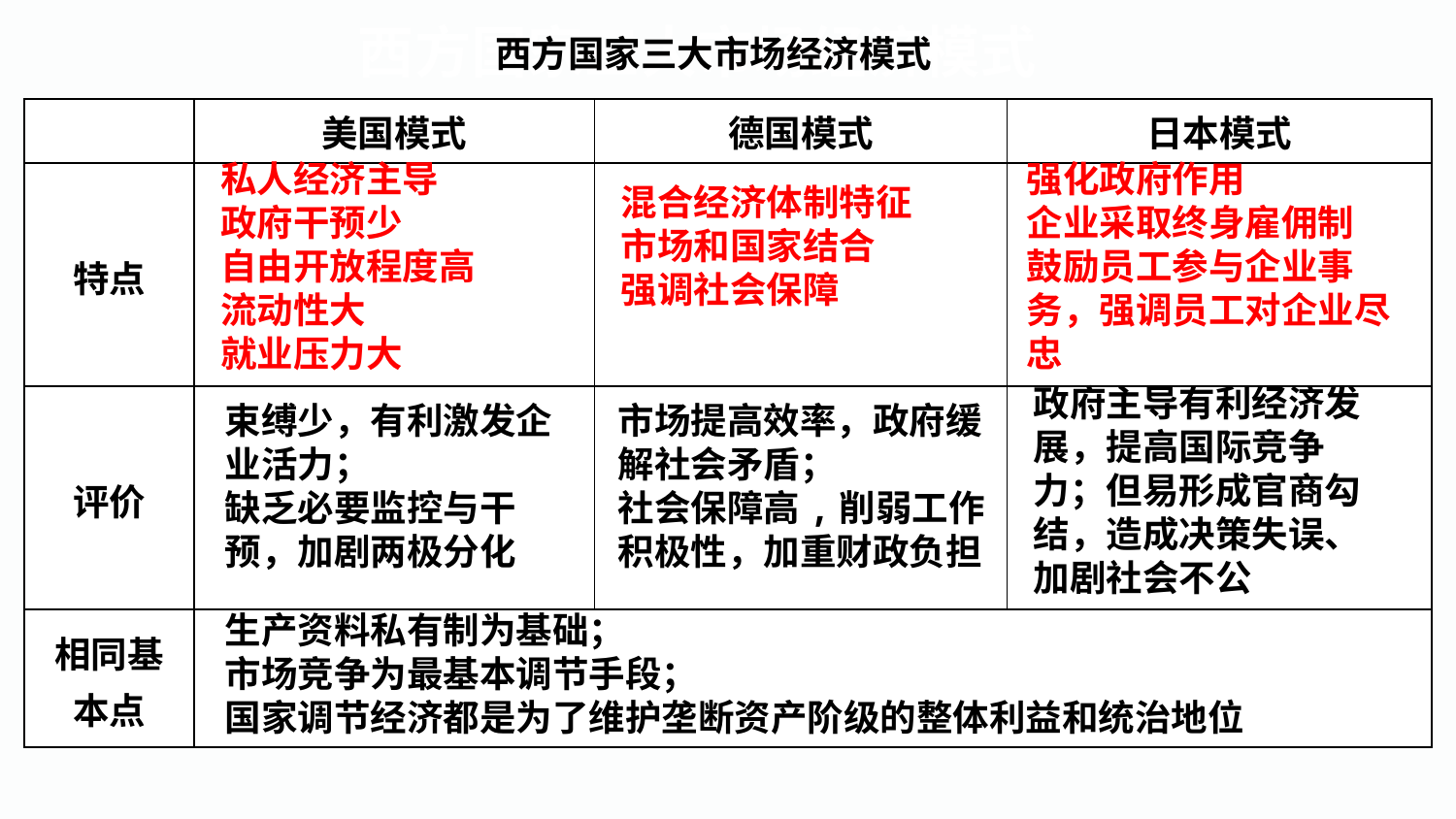

西方国家三大市场经济模式
西方国家三大市场经济模式
|  | 美国模式 | 德国模式 | 日本模式 |
| --- | --- | --- | --- |
| 特点 |  |  |  |
| 评价 |  |  |  |
| 相同基本点 |  |  |  |
私人经济主导
政府干预少
自由开放程度高
流动性大
就业压力大
强化政府作用
企业采取终身雇佣制
鼓励员工参与企业事务，强调员工对企业尽忠
混合经济体制特征
市场和国家结合
强调社会保障
政府主导有利经济发展，提高国际竞争力；但易形成官商勾结，造成决策失误、加剧社会不公
束缚少，有利激发企业活力；
缺乏必要监控与干预，加剧两极分化
市场提高效率，政府缓解社会矛盾；
社会保障高,削弱工作积极性，加重财政负担
生产资料私有制为基础；
市场竞争为最基本调节手段；
国家调节经济都是为了维护垄断资产阶级的整体利益和统治地位